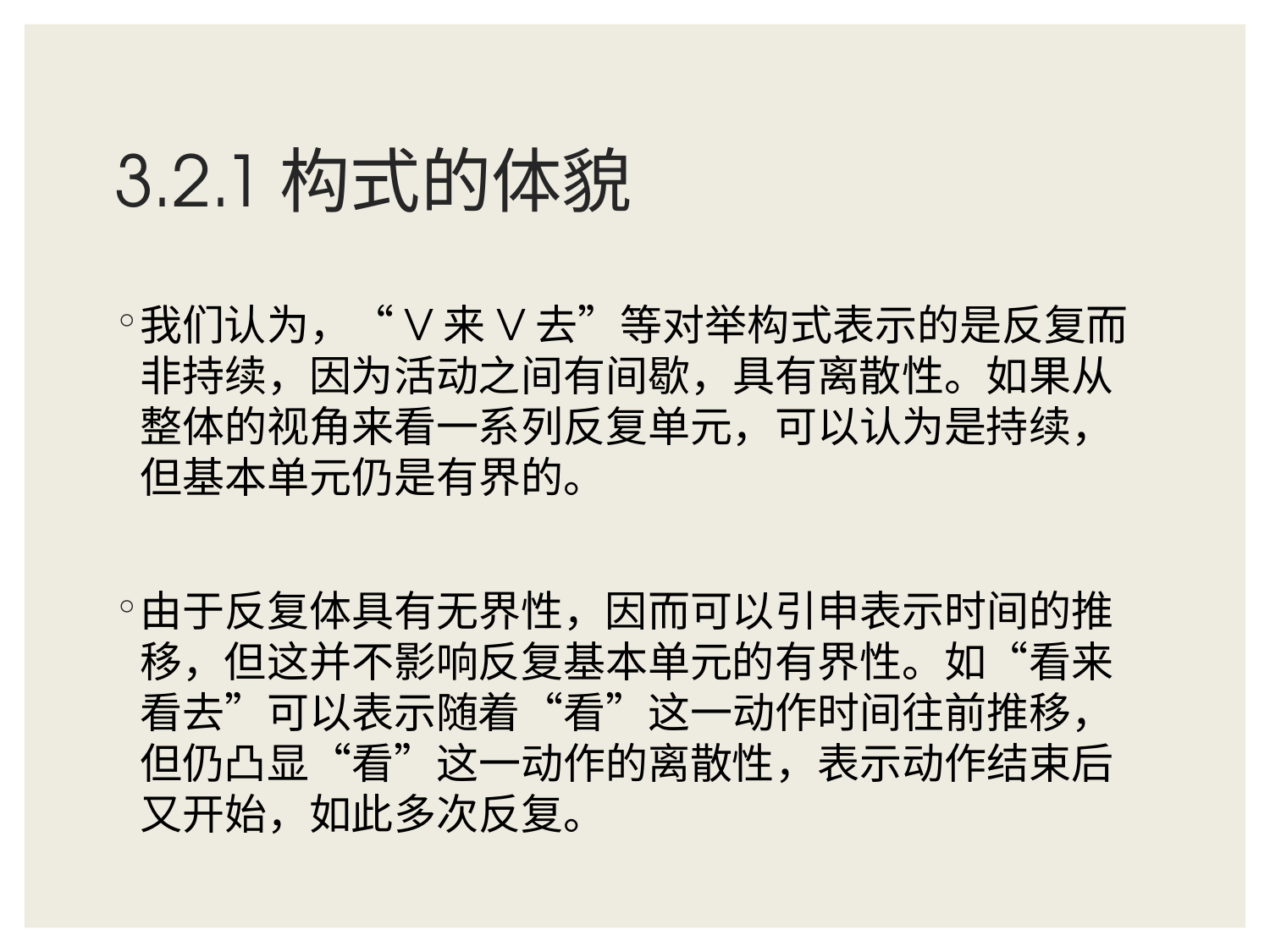

# 3.2.1构式的体貌
我们认为，“V来V去”等对举构式表示的是反复而非持续，因为活动之间有间歇，具有离散性。如果从整体的视角来看一系列反复单元，可以认为是持续，但基本单元仍是有界的。

由于反复体具有无界性，因而可以引申表示时间的推移，但这并不影响反复基本单元的有界性。如“看来看去”可以表示随着“看”这一动作时间往前推移，但仍凸显“看”这一动作的离散性，表示动作结束后又开始，如此多次反复。